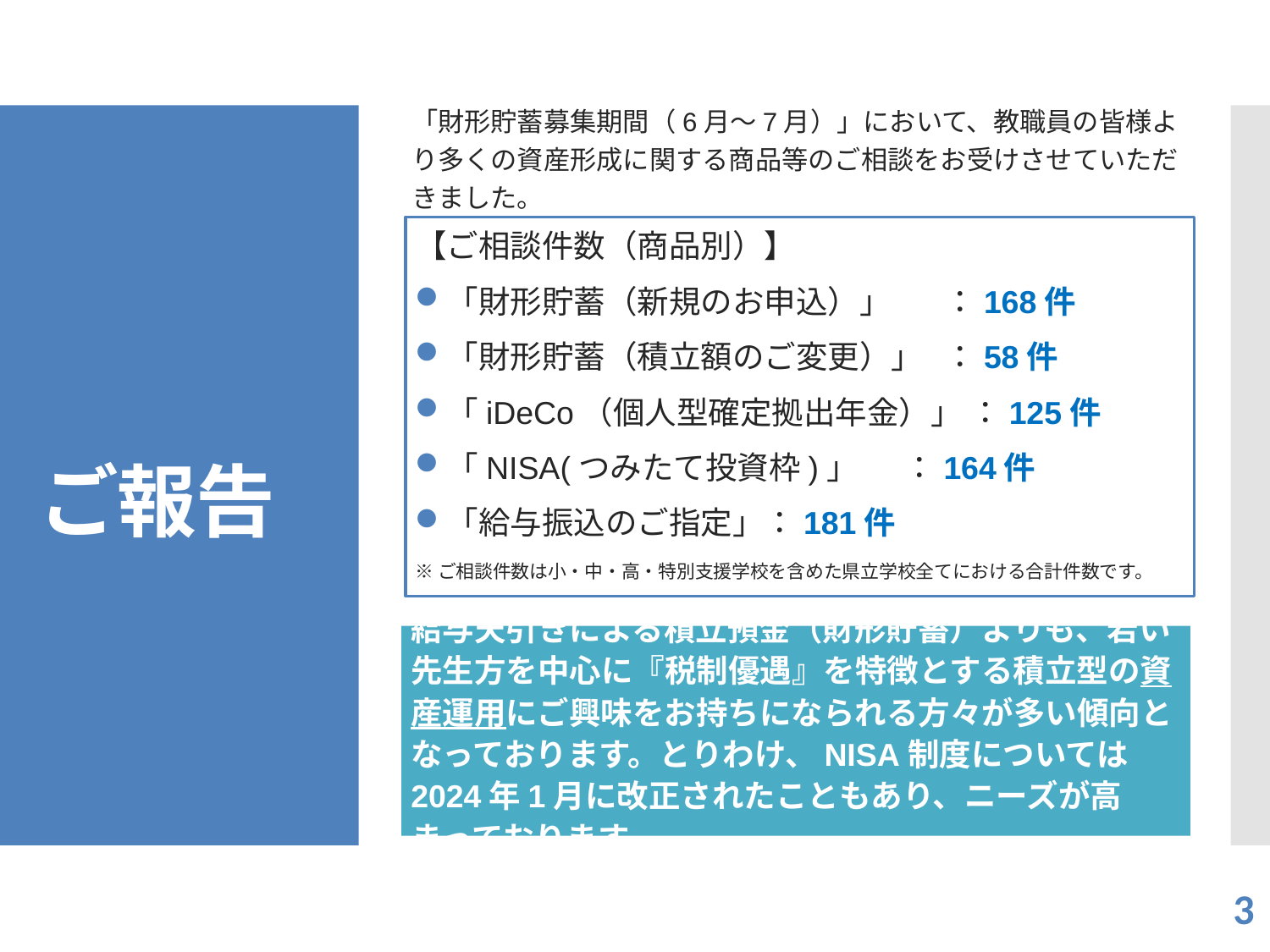

「財形貯蓄募集期間（6月～7月）」において、教職員の皆様より多くの資産形成に関する商品等のご相談をお受けさせていただきました。
# ご報告
【ご相談件数（商品別）】
「財形貯蓄（新規のお申込）」　   ：168件
「財形貯蓄（積立額のご変更）」   ：58件
「iDeCo（個人型確定拠出年金）」 ：125件
「NISA(つみたて投資枠)」　  ：164件
「給与振込のご指定」：181件
※ご相談件数は小・中・高・特別支援学校を含めた県立学校全てにおける合計件数です。
給与天引きによる積立預金（財形貯蓄）よりも、若い先生方を中心に『税制優遇』を特徴とする積立型の資産運用にご興味をお持ちになられる方々が多い傾向となっております。とりわけ、NISA制度については2024年1月に改正されたこともあり、ニーズが高まっております。
3